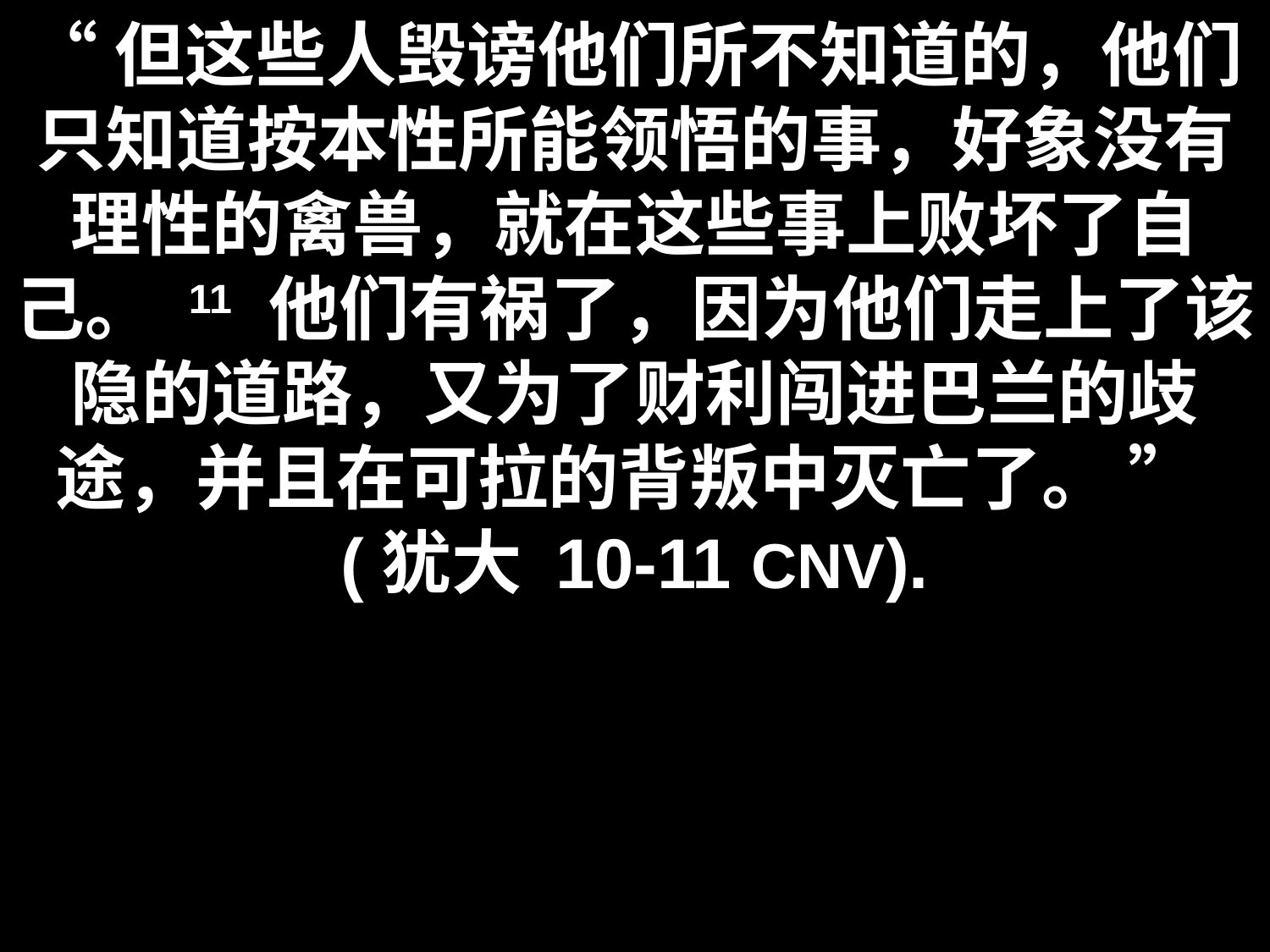

# “但这些人毁谤他们所不知道的，他们只知道按本性所能领悟的事，好象没有理性的禽兽，就在这些事上败坏了自己。 11 他们有祸了，因为他们走上了该隐的道路，又为了财利闯进巴兰的歧途，并且在可拉的背叛中灭亡了。 ” (犹大 10-11 CNV).